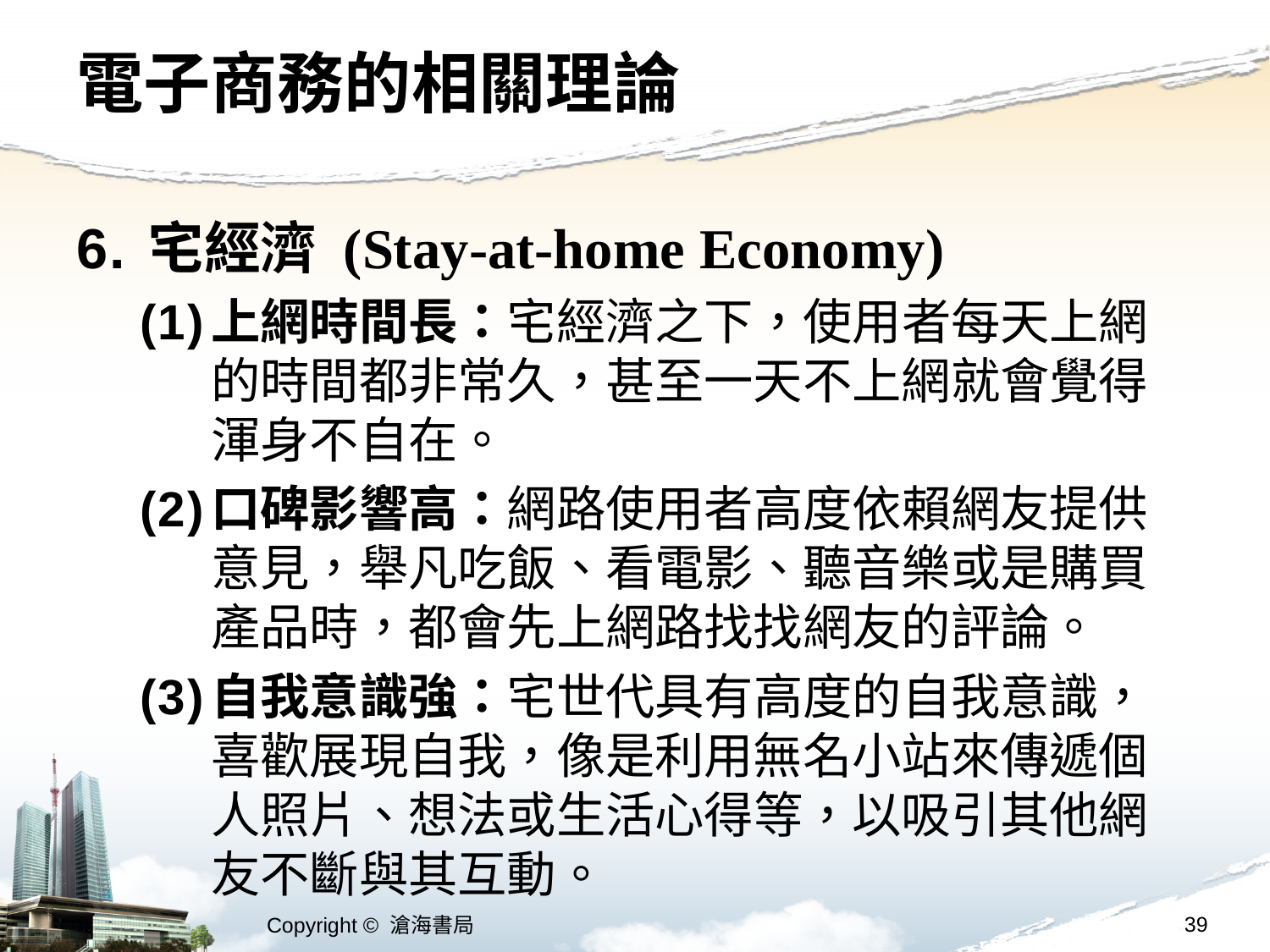

# 電子商務的相關理論
宅經濟 (Stay-at-home Economy)
上網時間長：宅經濟之下，使用者每天上網的時間都非常久，甚至一天不上網就會覺得渾身不自在。
口碑影響高：網路使用者高度依賴網友提供意見，舉凡吃飯、看電影、聽音樂或是購買產品時，都會先上網路找找網友的評論。
自我意識強：宅世代具有高度的自我意識，喜歡展現自我，像是利用無名小站來傳遞個人照片、想法或生活心得等，以吸引其他網友不斷與其互動。
39
Copyright © 滄海書局